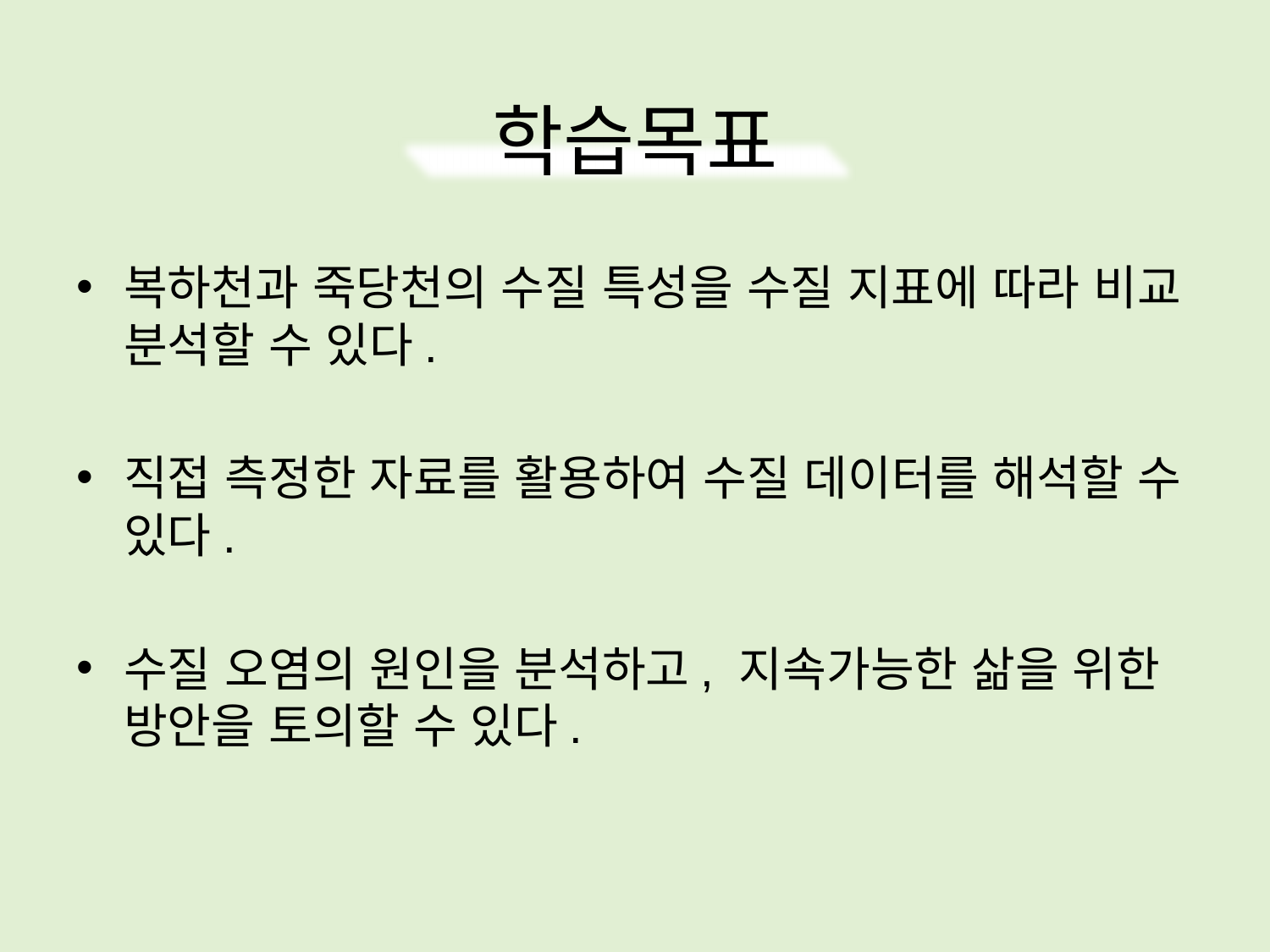

학습목표

복하천과 죽당천의 수질 특성을 수질 지표에 따라 비교 분석할 수 있다.

직접 측정한 자료를 활용하여 수질 데이터를 해석할 수 있다.

수질 오염의 원인을 분석하고, 지속가능한 삶을 위한 방안을 토의할 수 있다.